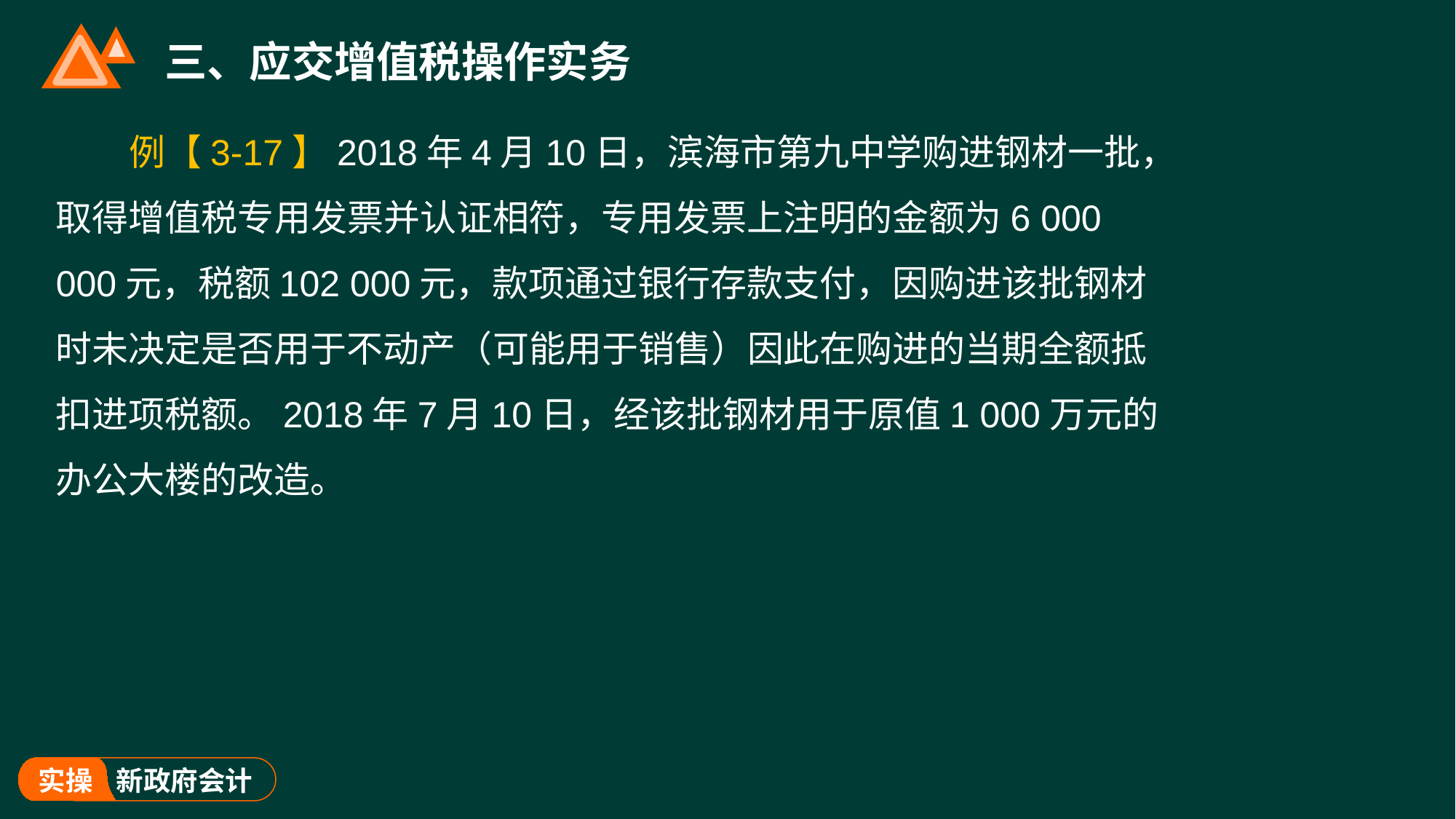

# 三、应交增值税操作实务
例【3-17】2018年4月10日，滨海市第九中学购进钢材一批，取得增值税专用发票并认证相符，专用发票上注明的金额为6 000 000元，税额102 000元，款项通过银行存款支付，因购进该批钢材时未决定是否用于不动产（可能用于销售）因此在购进的当期全额抵扣进项税额。2018年7月10日，经该批钢材用于原值1 000万元的办公大楼的改造。